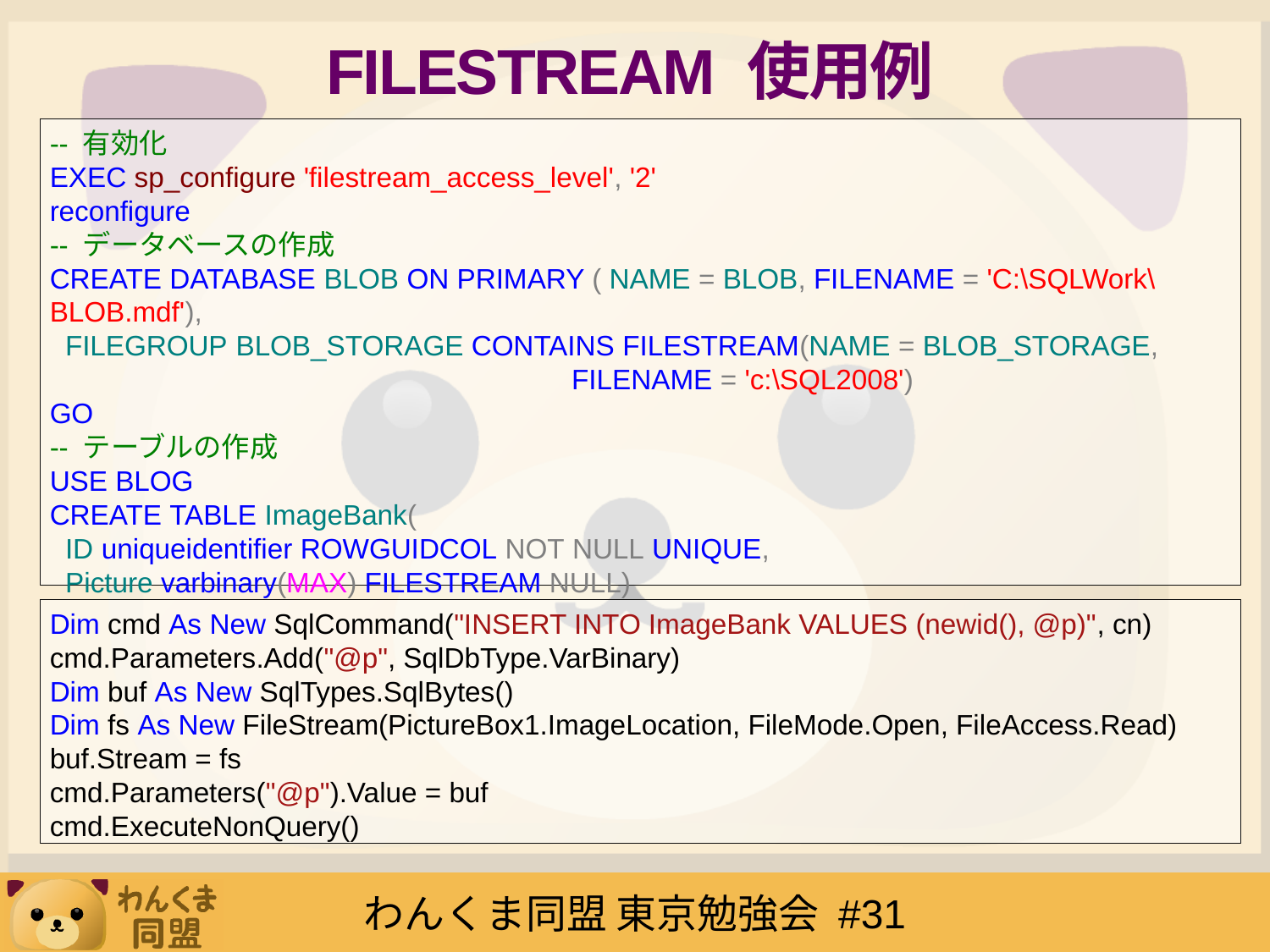

# FILESTREAM 使用例
-- 有効化
EXEC sp_configure 'filestream_access_level', '2'
reconfigure
-- データベースの作成
CREATE DATABASE BLOB ON PRIMARY ( NAME = BLOB, FILENAME = 'C:\SQLWork\BLOB.mdf'),
  FILEGROUP BLOB_STORAGE CONTAINS FILESTREAM(NAME = BLOB_STORAGE,
 			                  FILENAME = 'c:\SQL2008')
GO
-- テーブルの作成
USE BLOG
CREATE TABLE ImageBank(
  ID uniqueidentifier ROWGUIDCOL NOT NULL UNIQUE,
  Picture varbinary(MAX) FILESTREAM NULL)
Dim cmd As New SqlCommand("INSERT INTO ImageBank VALUES (newid(), @p)", cn)
cmd.Parameters.Add("@p", SqlDbType.VarBinary)
Dim buf As New SqlTypes.SqlBytes()
Dim fs As New FileStream(PictureBox1.ImageLocation, FileMode.Open, FileAccess.Read)
buf.Stream = fs
cmd.Parameters("@p").Value = buf
cmd.ExecuteNonQuery()